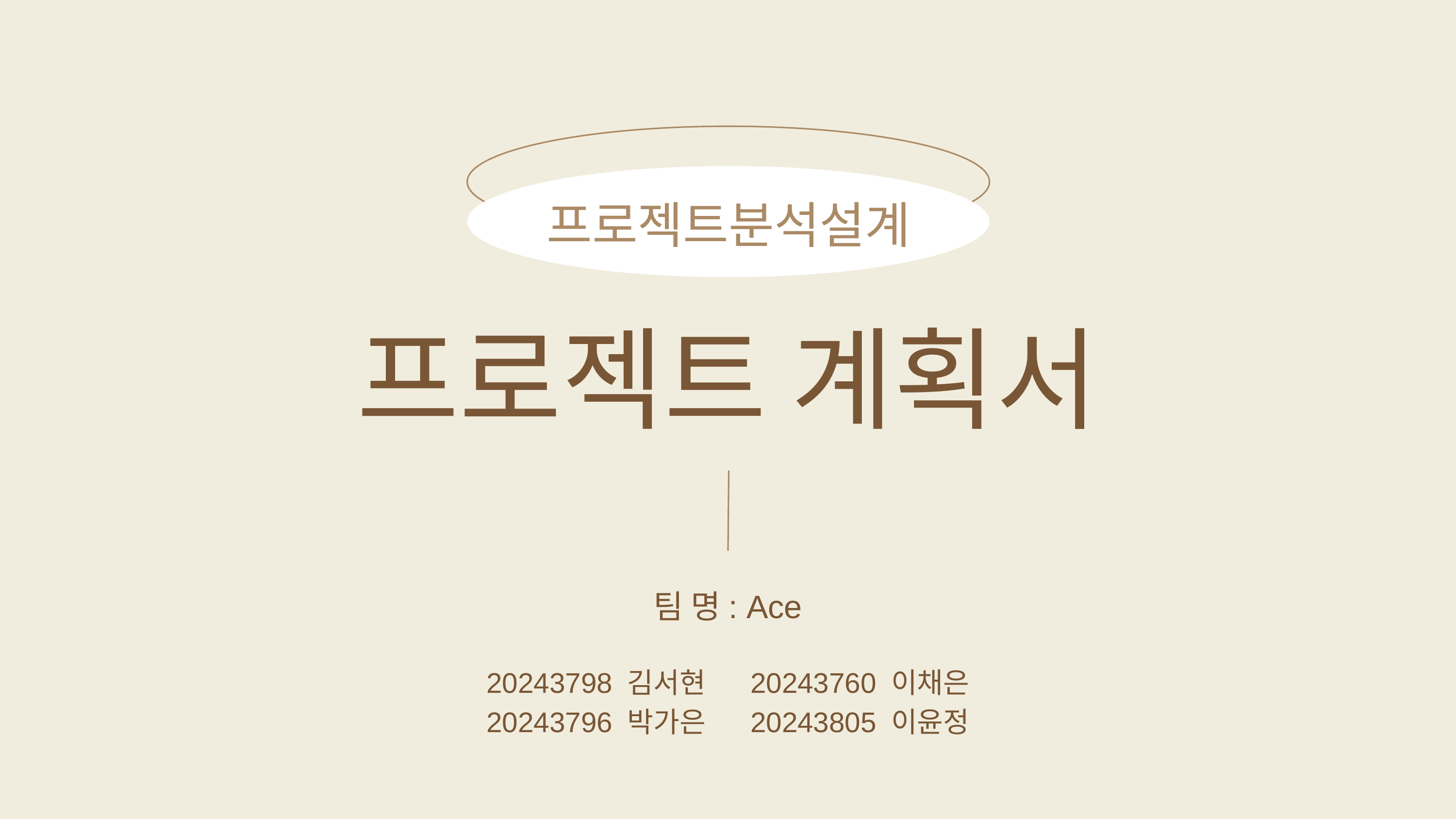

프로젝트분석설계
프로젝트 계획서

팀 명: Ace
20243798 김서현      20243760 이채은
20243796 박가은      20243805 이윤정